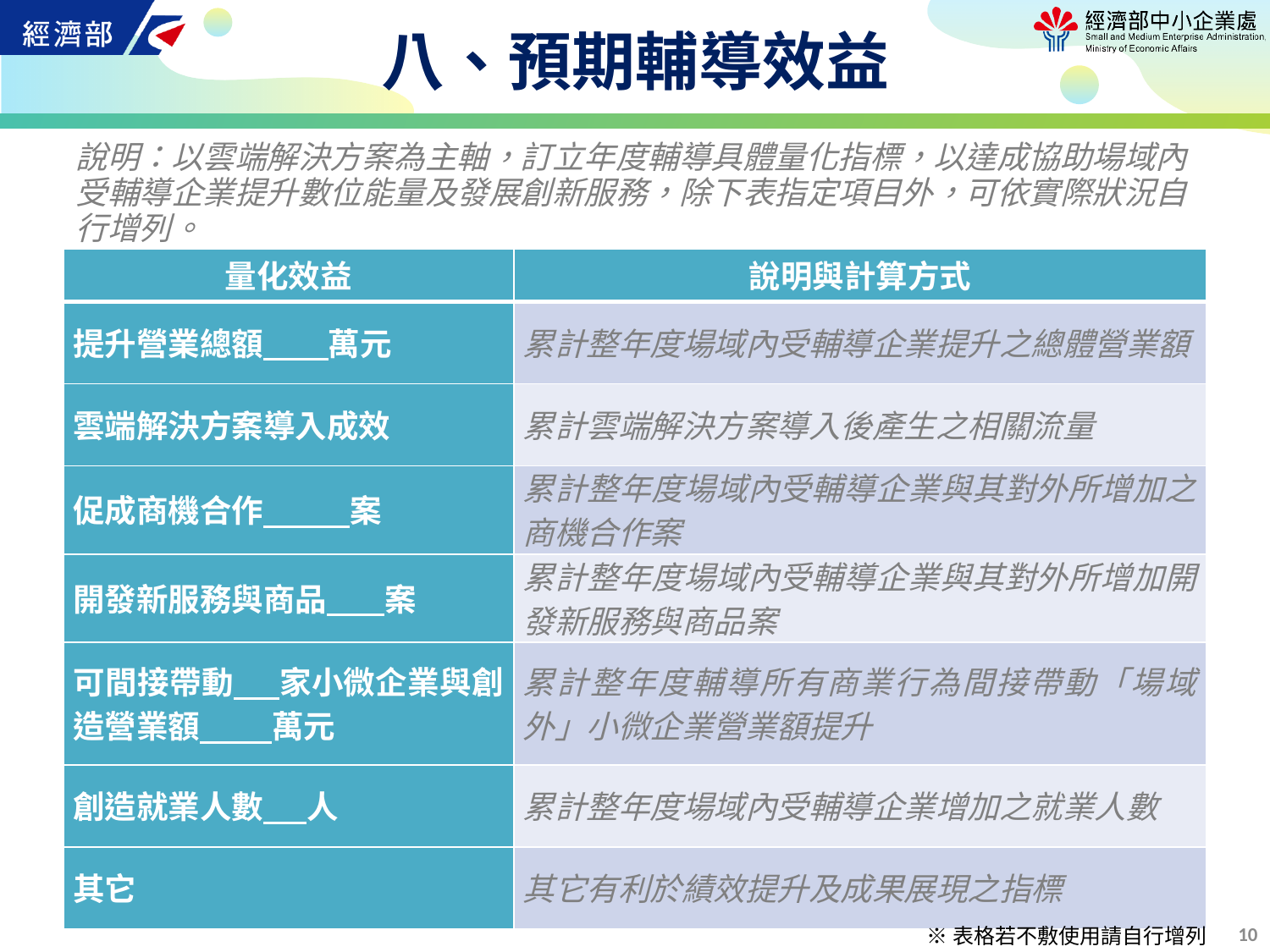

# 八、預期輔導效益
說明：以雲端解決方案為主軸，訂立年度輔導具體量化指標，以達成協助場域內受輔導企業提升數位能量及發展創新服務，除下表指定項目外，可依實際狀況自行增列。
| 量化效益 | 說明與計算方式 |
| --- | --- |
| 提升營業總額 萬元 | 累計整年度場域內受輔導企業提升之總體營業額 |
| 雲端解決方案導入成效 | 累計雲端解決方案導入後產生之相關流量 |
| 促成商機合作 案 | 累計整年度場域內受輔導企業與其對外所增加之商機合作案 |
| 開發新服務與商品 案 | 累計整年度場域內受輔導企業與其對外所增加開發新服務與商品案 |
| 可間接帶動 家小微企業與創造營業額 萬元 | 累計整年度輔導所有商業行為間接帶動「場域外」小微企業營業額提升 |
| 創造就業人數 人 | 累計整年度場域內受輔導企業增加之就業人數 |
| 其它 | 其它有利於績效提升及成果展現之指標 |
10
※表格若不敷使用請自行增列